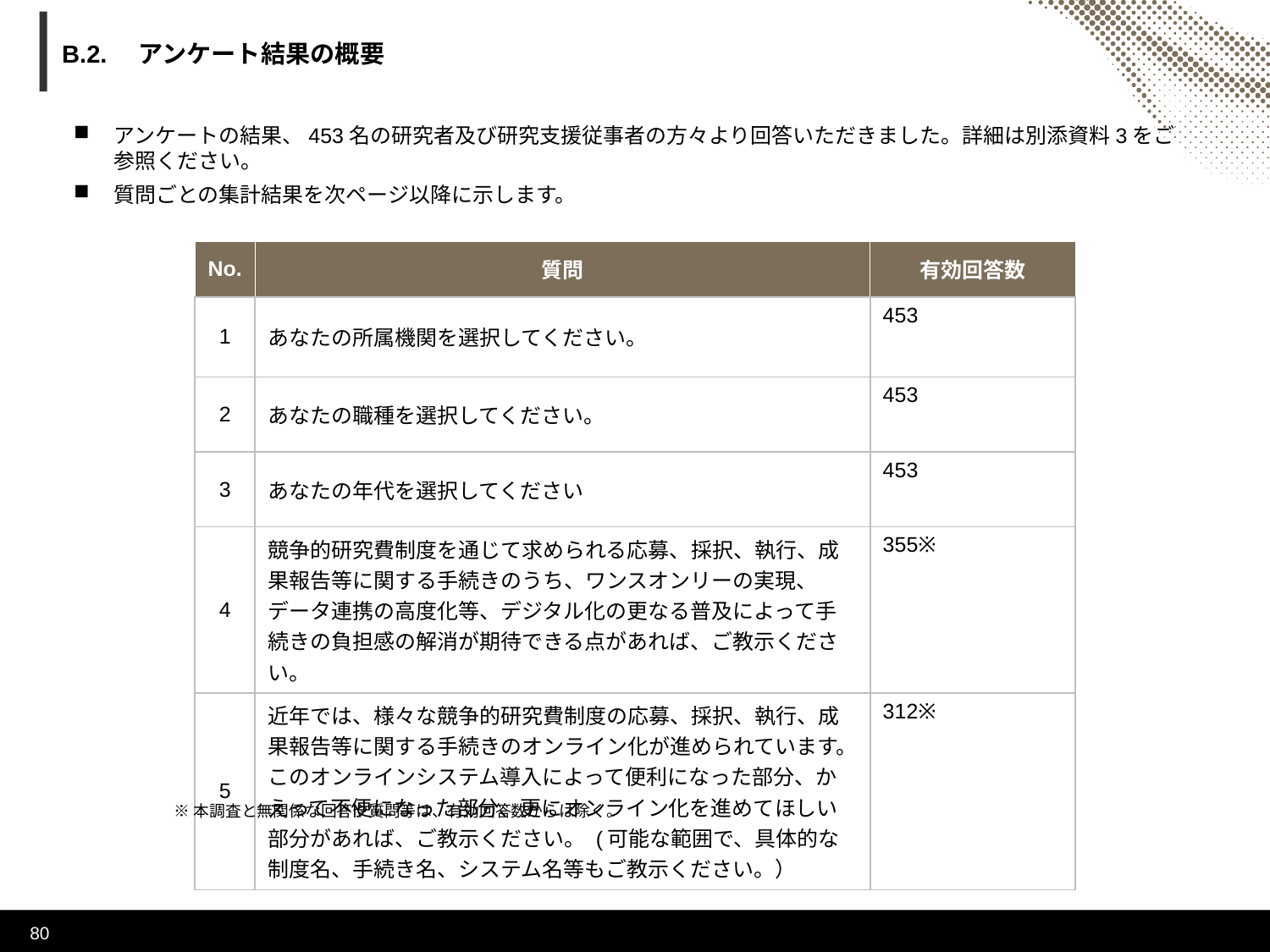

# B.2.　アンケート結果の概要
アンケートの結果、453名の研究者及び研究支援従事者の方々より回答いただきました。詳細は別添資料3をご参照ください。
質問ごとの集計結果を次ページ以降に示します。
| No. | 質問 | 有効回答数 |
| --- | --- | --- |
| 1 | あなたの所属機関を選択してください。 | 453 |
| 2 | あなたの職種を選択してください。 | 453 |
| 3 | あなたの年代を選択してください | 453 |
| 4 | 競争的研究費制度を通じて求められる応募、採択、執行、成果報告等に関する手続きのうち、ワンスオンリーの実現、データ連携の高度化等、デジタル化の更なる普及によって手続きの負担感の解消が期待できる点があれば、ご教示ください。 | 355※ |
| 5 | 近年では、様々な競争的研究費制度の応募、採択、執行、成果報告等に関する手続きのオンライン化が進められています。このオンラインシステム導入によって便利になった部分、かえって不便になった部分、更にオンライン化を進めてほしい部分があれば、ご教示ください。 (可能な範囲で、具体的な制度名、手続き名、システム名等もご教示ください。） | 312※ |
※本調査と無関係な回答や質問等は、有効回答数からは除く。